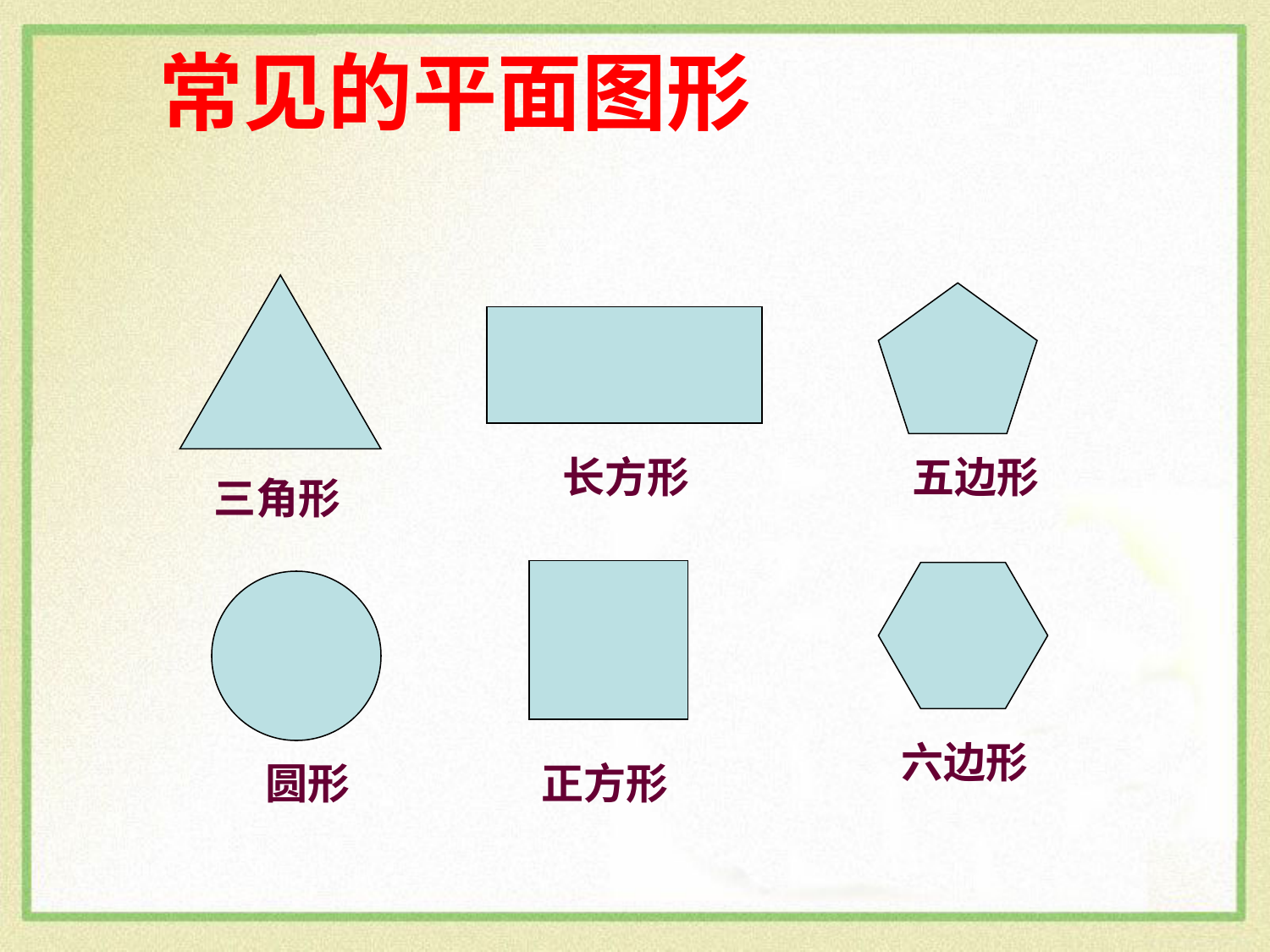

常见的平面图形

长方形
五边形
三角形

六边形
 圆形
正方形